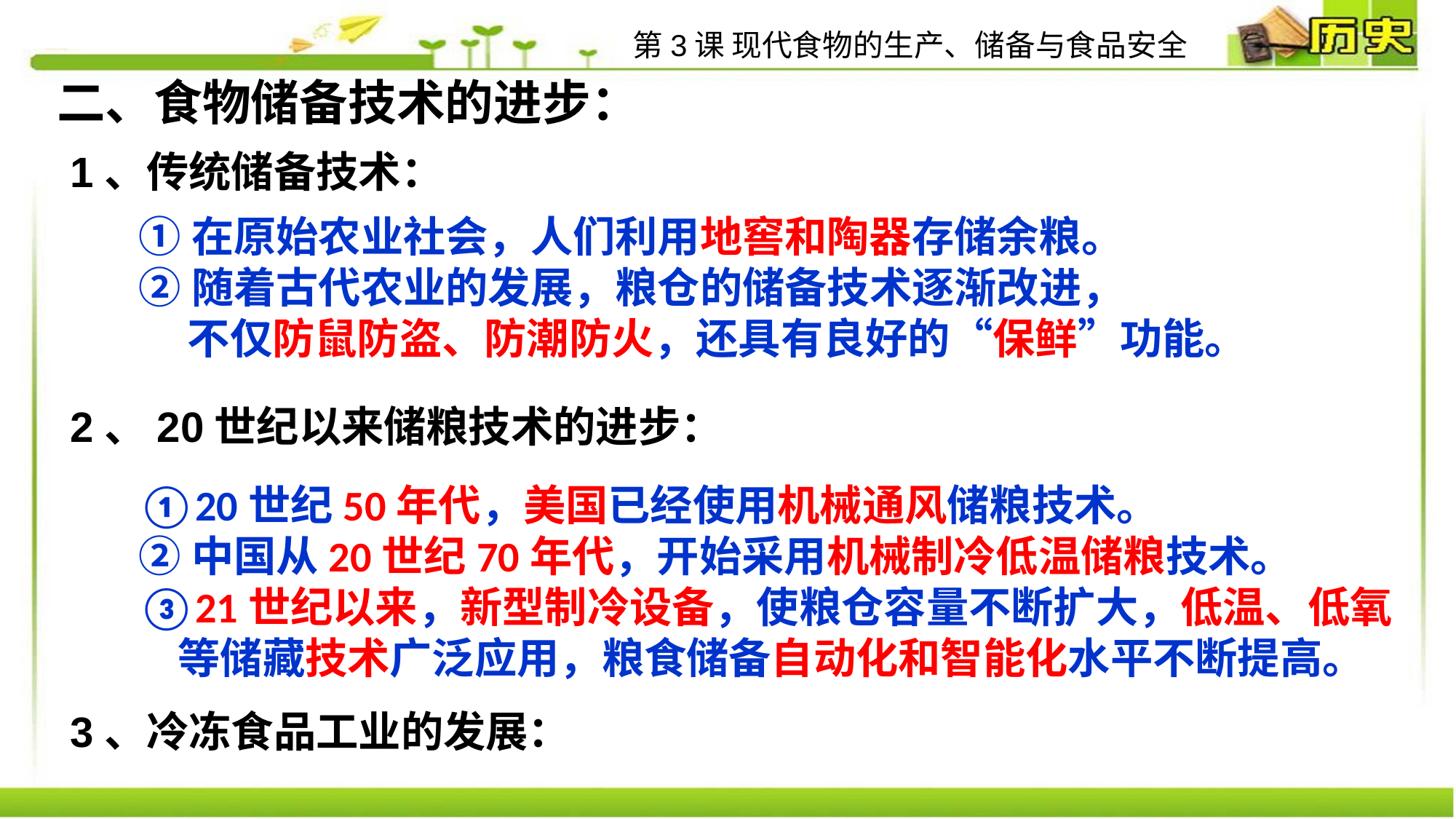

第3课 现代食物的生产、储备与食品安全
二、食物储备技术的进步：
1、传统储备技术：

2、20世纪以来储粮技术的进步：

3、冷冻食品工业的发展：
①在原始农业社会，人们利用地窖和陶器存储余粮。
②随着古代农业的发展，粮仓的储备技术逐渐改进，
    不仅防鼠防盗、防潮防火，还具有良好的“保鲜”功能。
①20世纪50年代，美国已经使用机械通风储粮技术。
②中国从20世纪70年代，开始采用机械制冷低温储粮技术。
③21世纪以来，新型制冷设备，使粮仓容量不断扩大，低温、低氧
   等储藏技术广泛应用，粮食储备自动化和智能化水平不断提高。